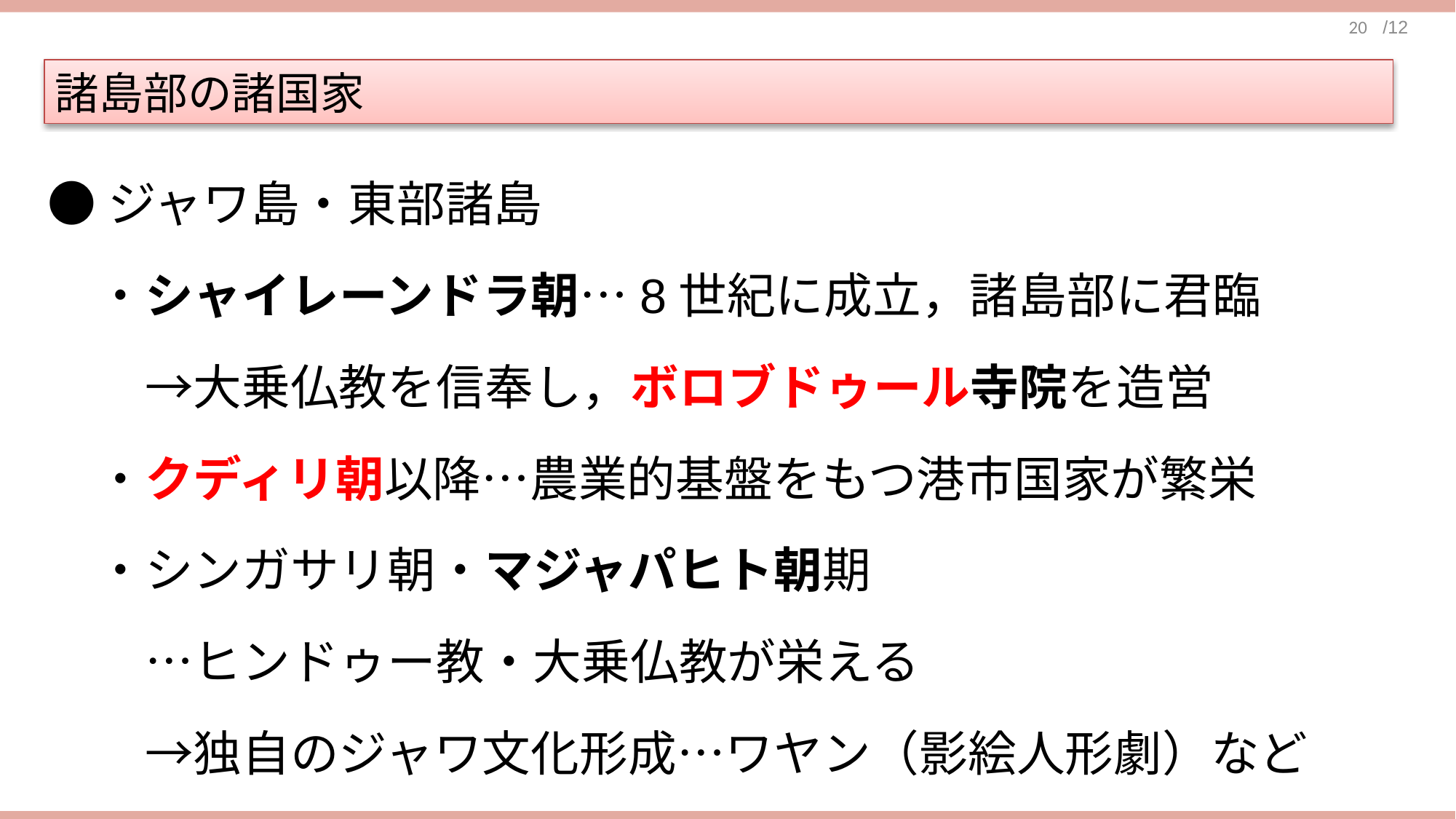

諸島部の諸国家
●ジャワ島・東部諸島
　・シャイレーンドラ朝…8世紀に成立，諸島部に君臨
　　→大乗仏教を信奉し，ボロブドゥール寺院を造営
　・クディリ朝以降…農業的基盤をもつ港市国家が繁栄
　・シンガサリ朝・マジャパヒト朝期
　　…ヒンドゥー教・大乗仏教が栄える
　　→独自のジャワ文化形成…ワヤン（影絵人形劇）など